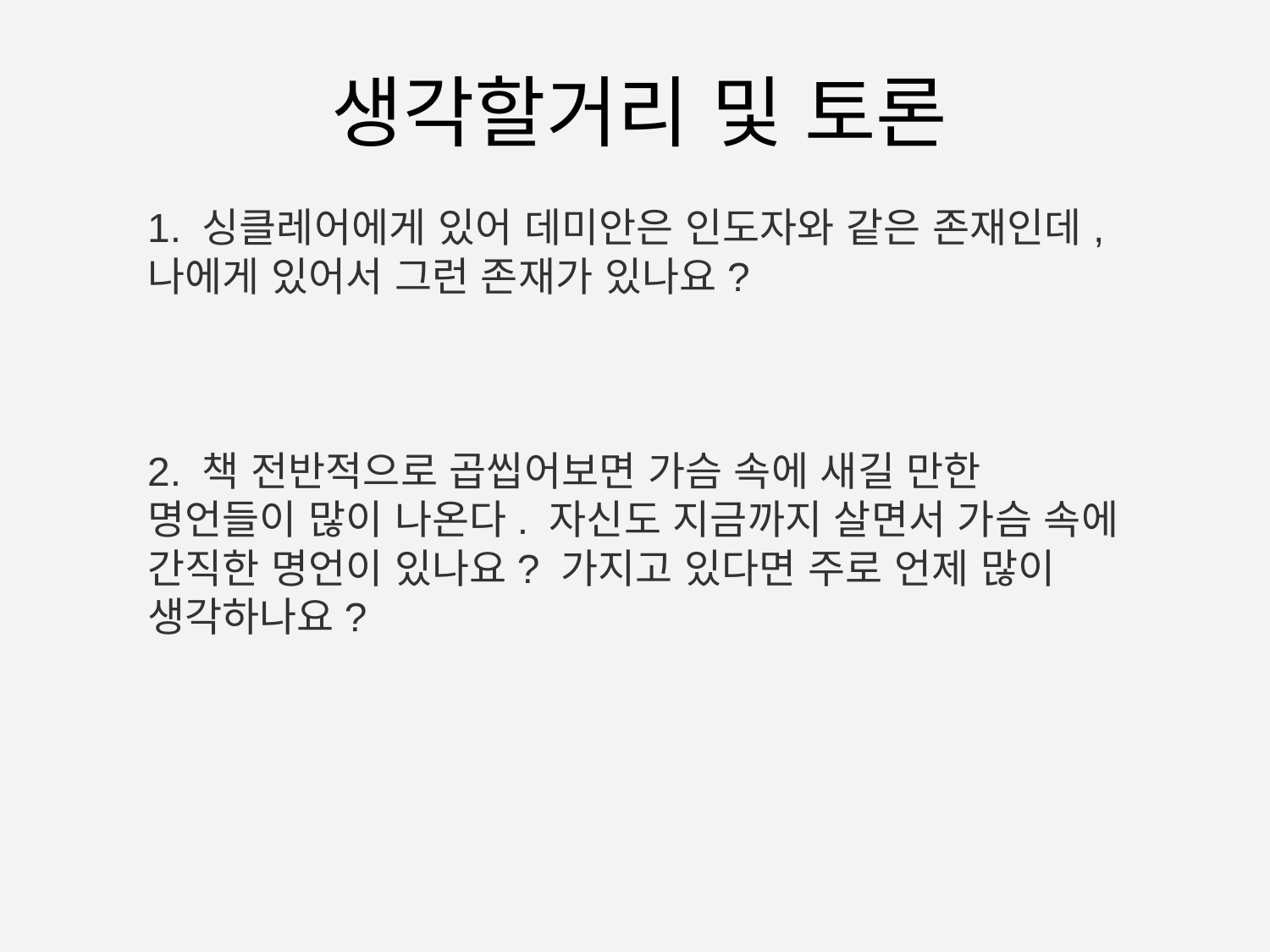

생각할거리 및 토론
1. 싱클레어에게 있어 데미안은 인도자와 같은 존재인데, 나에게 있어서 그런 존재가 있나요?

2. 책 전반적으로 곱씹어보면 가슴 속에 새길 만한 명언들이 많이 나온다. 자신도 지금까지 살면서 가슴 속에 간직한 명언이 있나요? 가지고 있다면 주로 언제 많이 생각하나요?